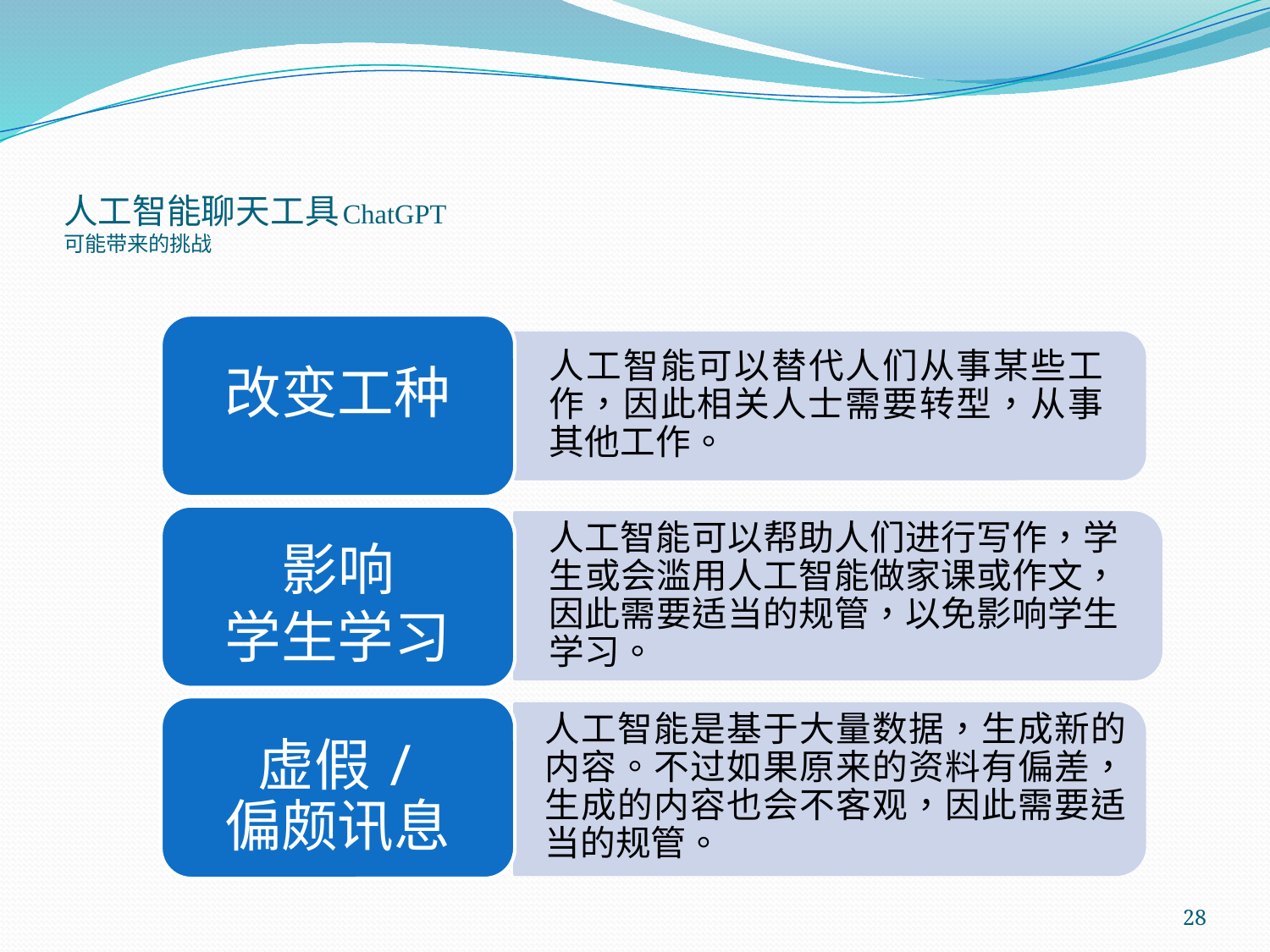

# 人工智能聊天工具ChatGPT 可能带来的挑战

改变工种

人工智能可以替代人们从事某些工作，因此相关人士需要转型，从事其他工作。

影响
学生学习

人工智能可以帮助人们进行写作，学生或会滥用人工智能做家课或作文，因此需要适当的规管，以免影响学生学习。

虚假/
偏颇讯息

人工智能是基于大量数据，生成新的内容。不过如果原来的资料有偏差，生成的内容也会不客观，因此需要适当的规管。

28